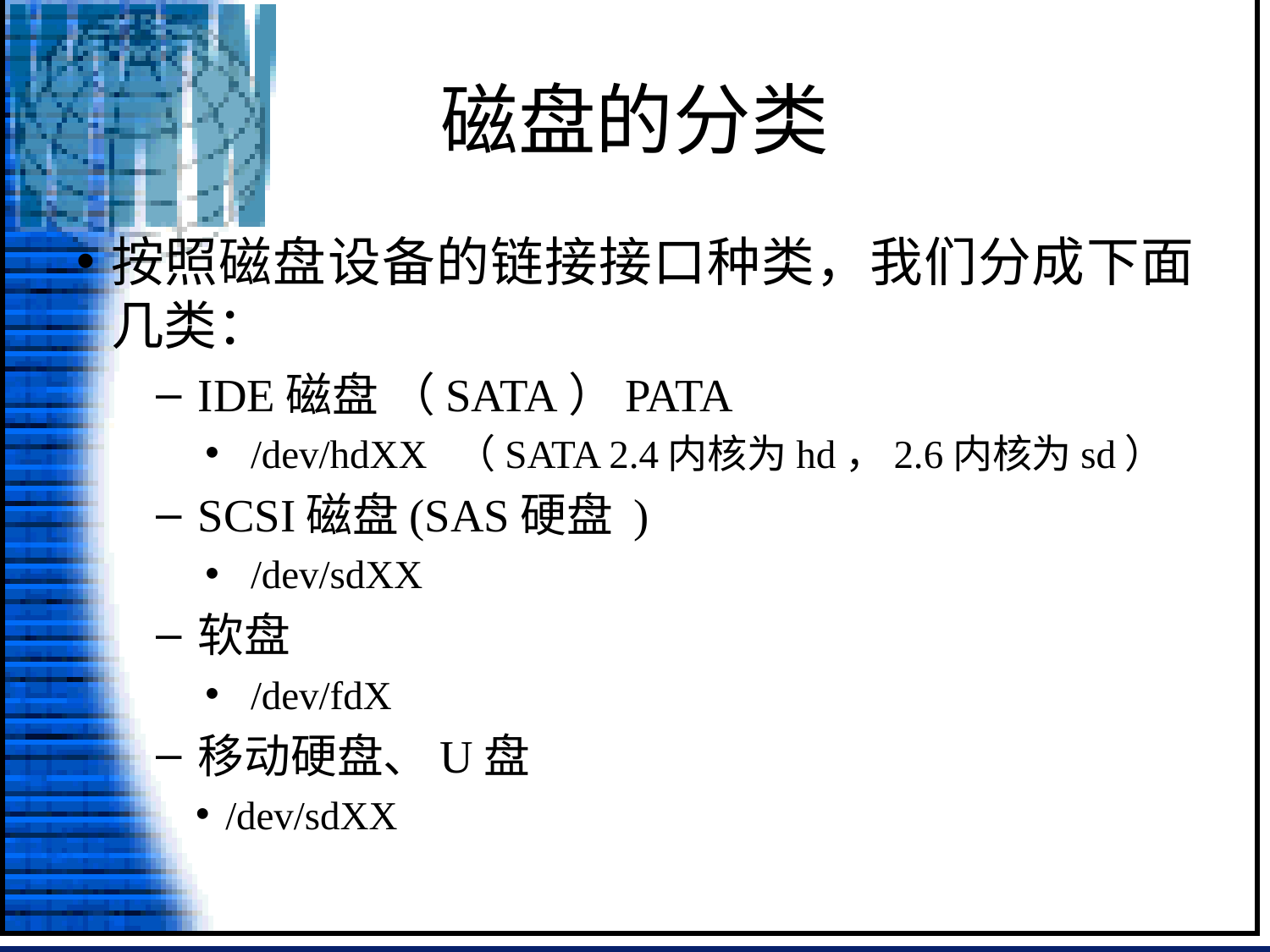

# 磁盘的分类
按照磁盘设备的链接接口种类，我们分成下面几类：
IDE磁盘 （SATA）PATA
/dev/hdXX  （SATA 2.4内核为hd，2.6内核为sd）
SCSI磁盘(SAS硬盘 )
/dev/sdXX
软盘
/dev/fdX
移动硬盘、U盘
/dev/sdXX